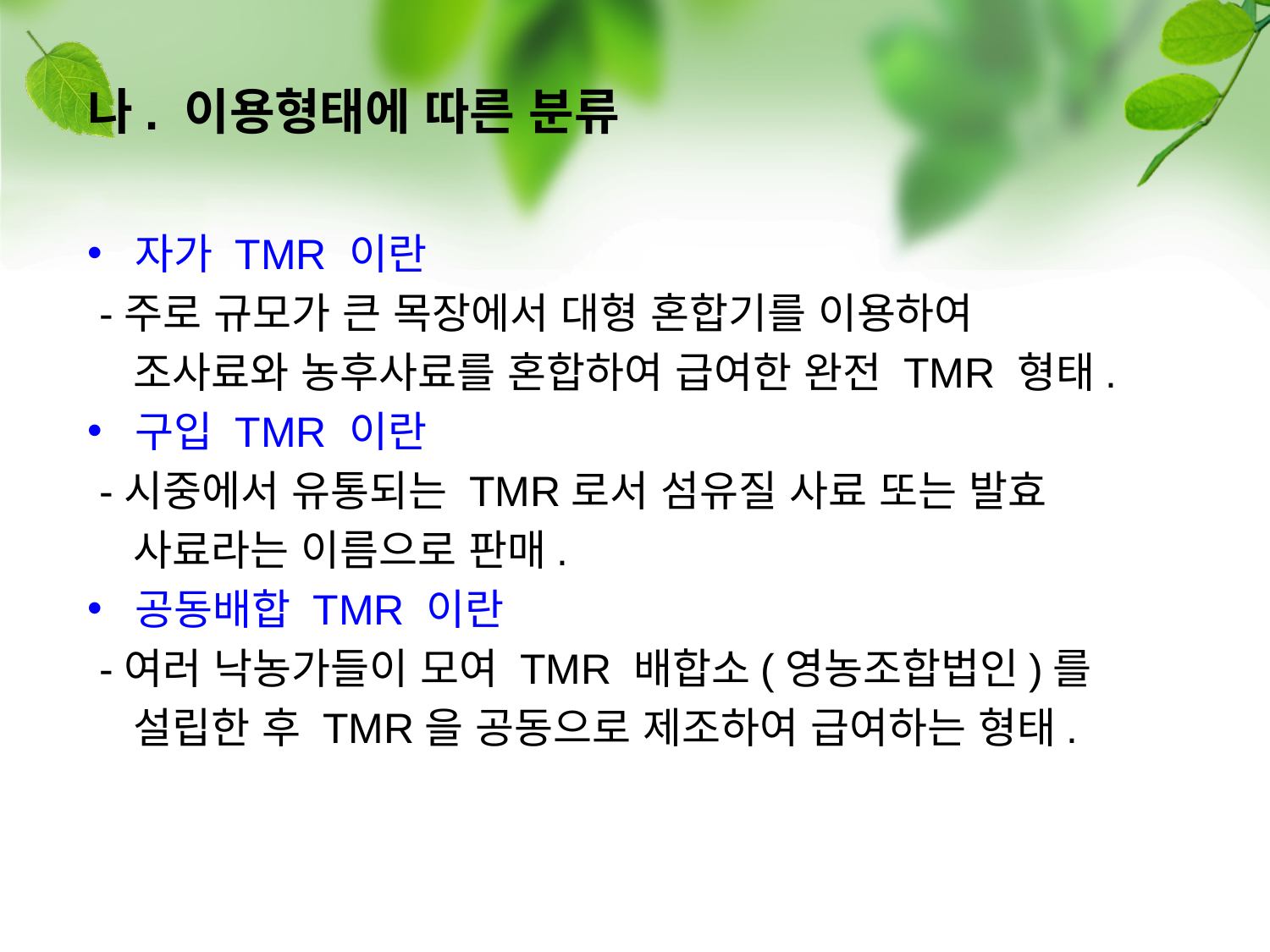

나. 이용형태에 따른 분류

자가 TMR 이란
 -주로 규모가 큰 목장에서 대형 혼합기를 이용하여
   조사료와 농후사료를 혼합하여 급여한 완전 TMR 형태.
구입 TMR 이란
 -시중에서 유통되는 TMR로서 섬유질 사료 또는 발효
   사료라는 이름으로 판매.
공동배합 TMR 이란
 -여러 낙농가들이 모여 TMR 배합소(영농조합법인)를
   설립한 후 TMR을 공동으로 제조하여 급여하는 형태.